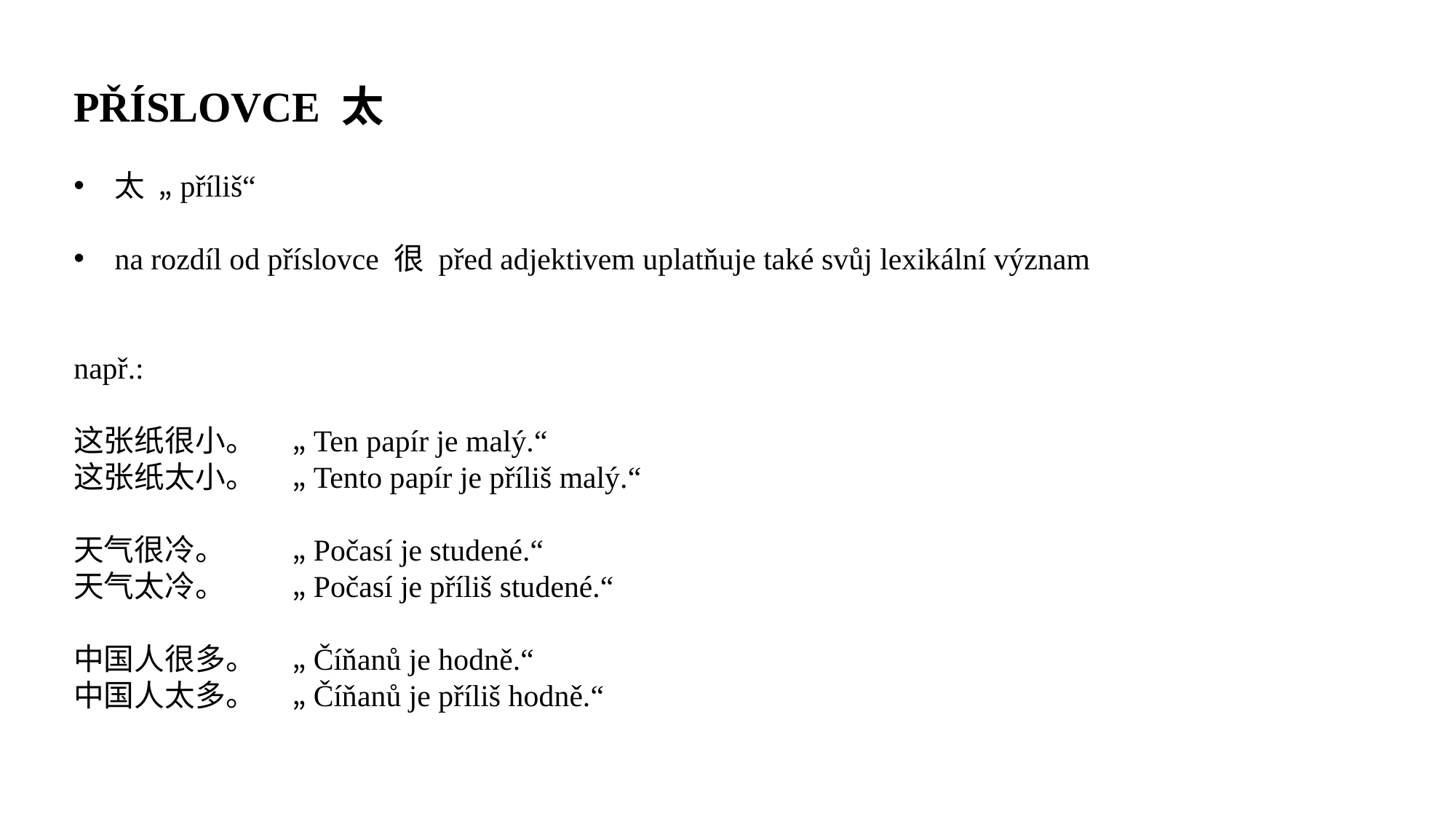

PŘÍSLOVCE 太

太  „příliš“

na rozdíl od příslovce 很 před adjektivem uplatňuje také svůj lexikální význam

např.:

这张纸很小。	„Ten papír je malý.“
这张纸太小。	„Tento papír je příliš malý.“

天气很冷。	„Počasí je studené.“
天气太冷。	„Počasí je příliš studené.“

中国人很多。	„Číňanů je hodně.“
中国人太多。	„Číňanů je příliš hodně.“